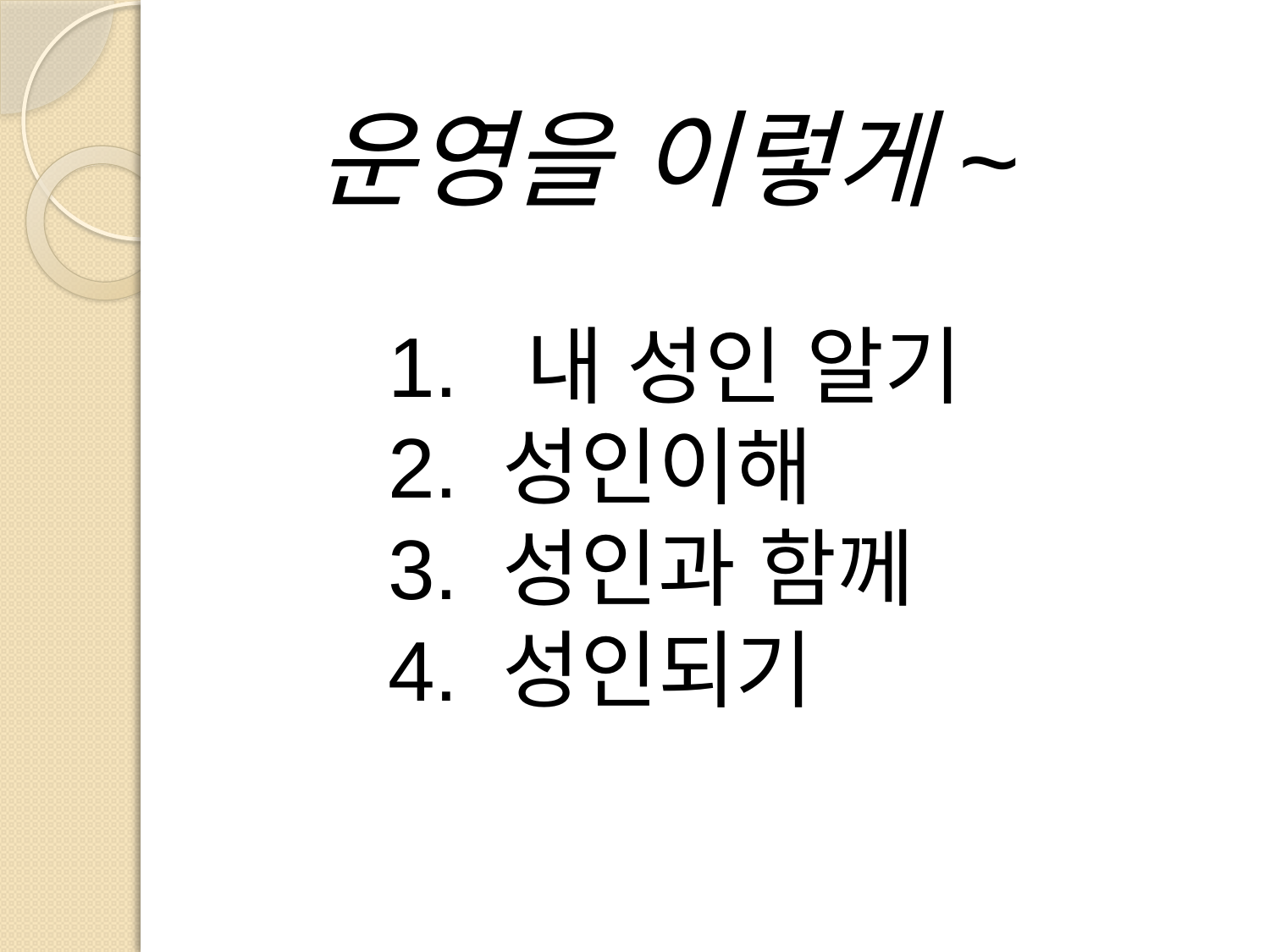

운영을 이렇게~

   1.  내 성인 알기
   2. 성인이해
   3. 성인과 함께
   4. 성인되기